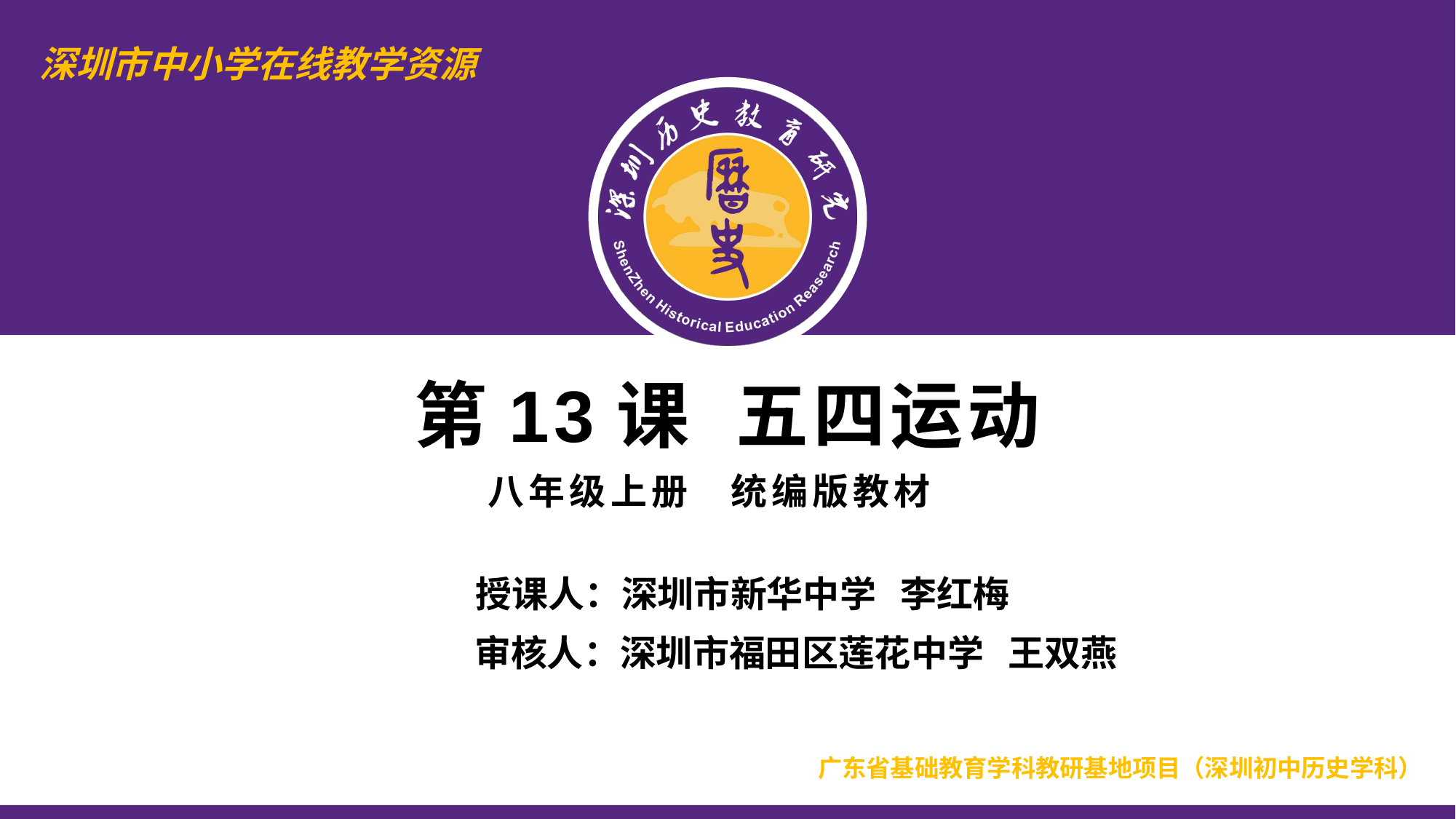

深圳市中小学在线教学资源
第13课  五四运动
八年级上册   统编版教材
授课人：深圳市新华中学   李红梅
审核人：深圳市福田区莲花中学   王双燕
广东省基础教育学科教研基地项目（深圳初中历史学科）